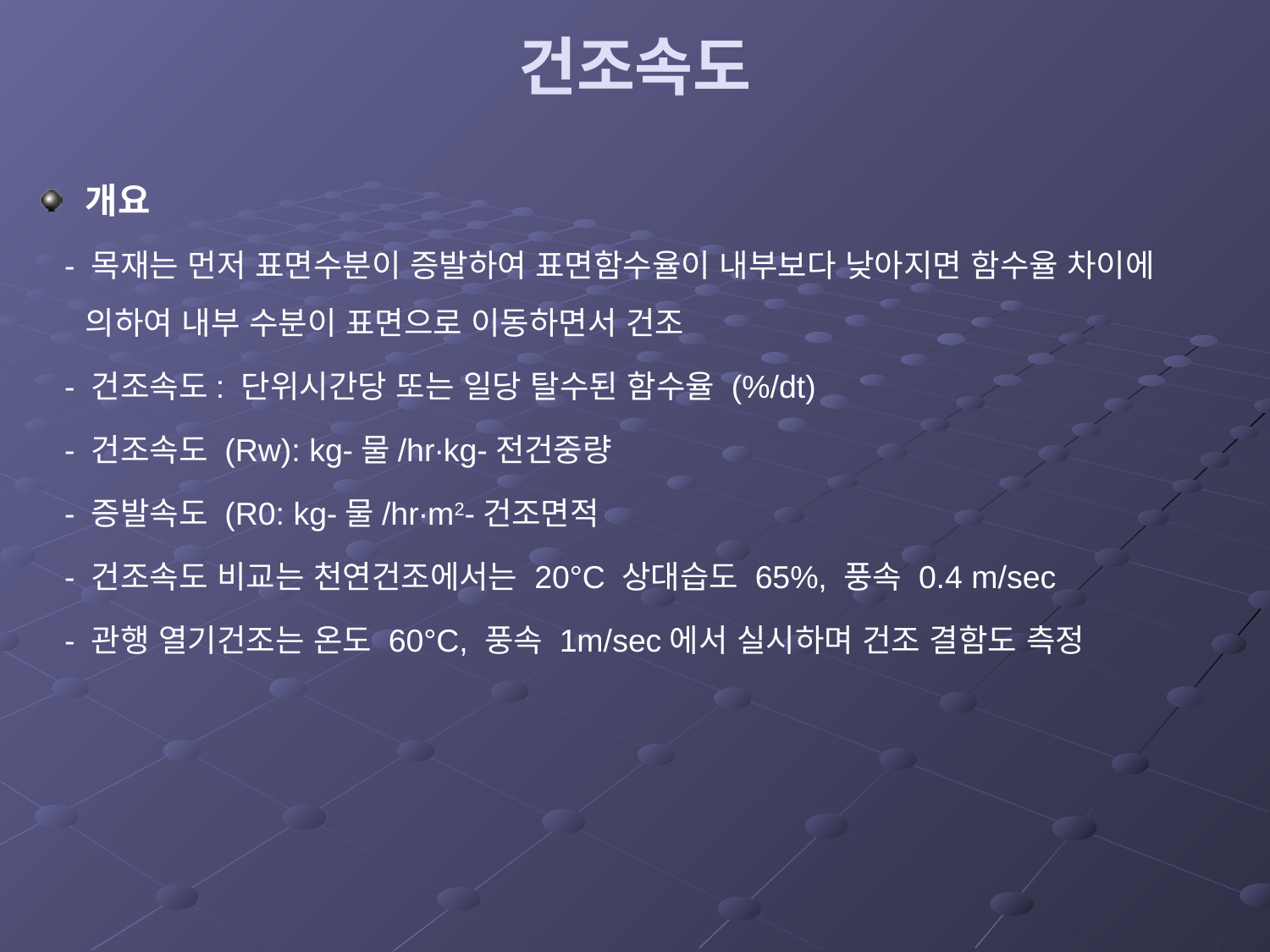

# 건조속도
개요
   - 목재는 먼저 표면수분이 증발하여 표면함수율이 내부보다 낮아지면 함수율 차이에 의하여 내부 수분이 표면으로 이동하면서 건조
   - 건조속도: 단위시간당 또는 일당 탈수된 함수율 (%/dt)
   - 건조속도 (Rw): kg-물/hr∙kg-전건중량
   - 증발속도 (R0: kg-물/hr∙m2-건조면적
   - 건조속도 비교는 천연건조에서는 20°C 상대습도 65%, 풍속 0.4 m/sec
   - 관행 열기건조는 온도 60°C, 풍속 1m/sec에서 실시하며 건조 결함도 측정